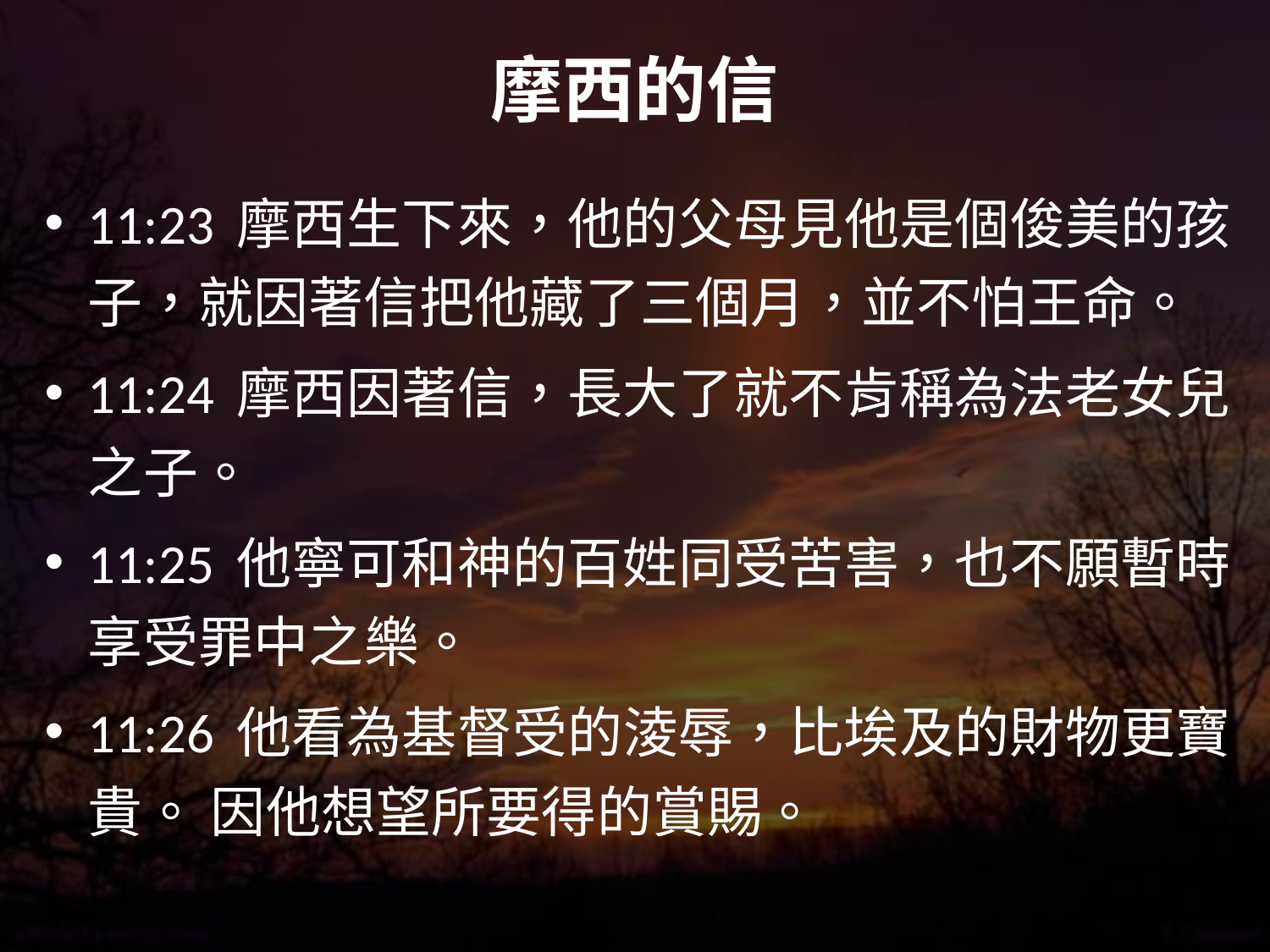

# 摩西的信
11:23 摩西生下來，他的父母見他是個俊美的孩子，就因著信把他藏了三個月，並不怕王命。
11:24 摩西因著信，長大了就不肯稱為法老女兒之子。
11:25 他寧可和神的百姓同受苦害，也不願暫時享受罪中之樂。
11:26 他看為基督受的淩辱，比埃及的財物更寶貴。 因他想望所要得的賞賜。